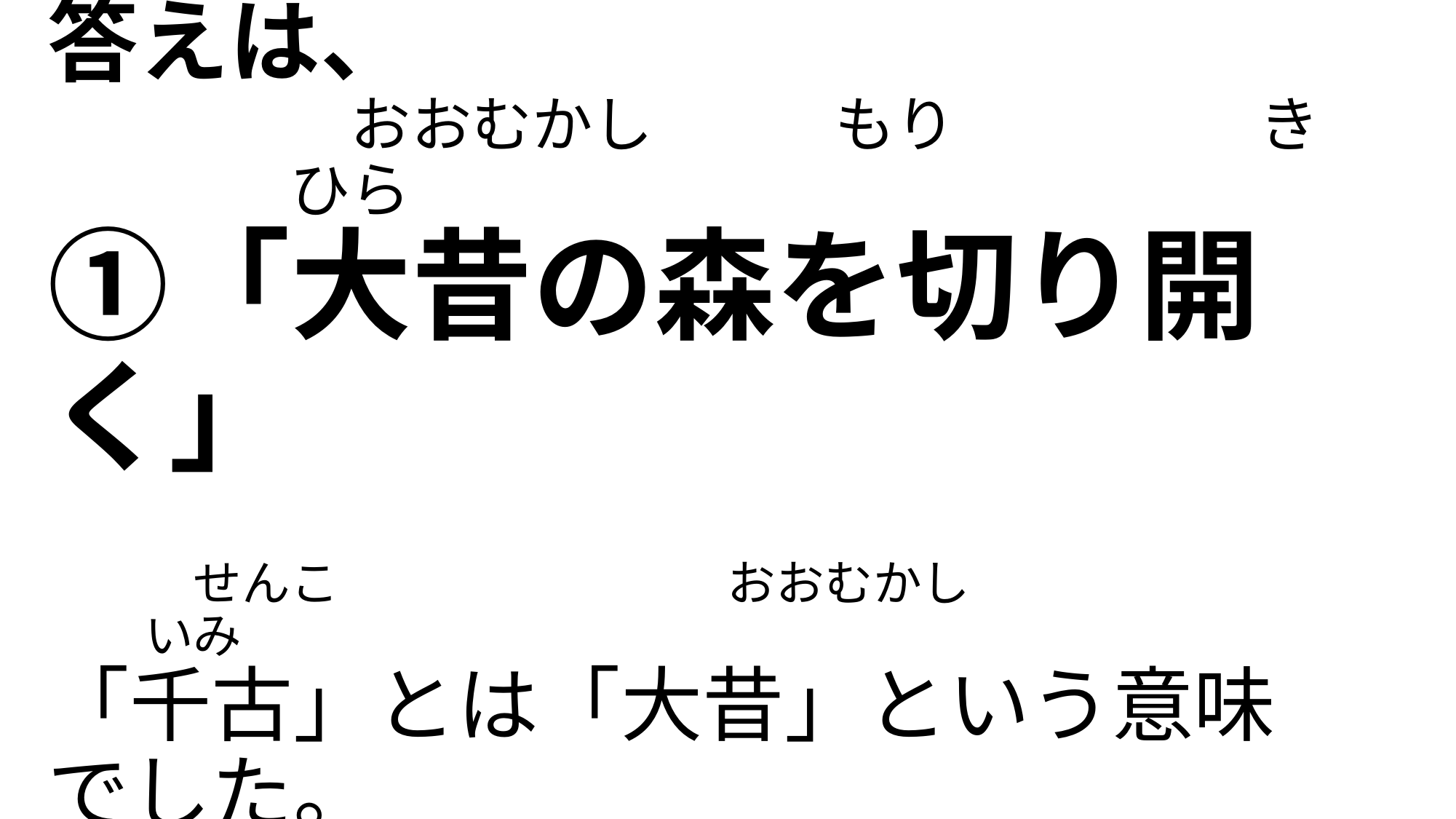

# こた 答えは、 　　　　　おおむかし　　　もり　　　　　き　　　　ひら ①「大昔の森を切り開く」 　　　せんこ　　　　　　　　おおむかし　　　　　　　　　いみ 「千古」とは「大昔」という意味でした。